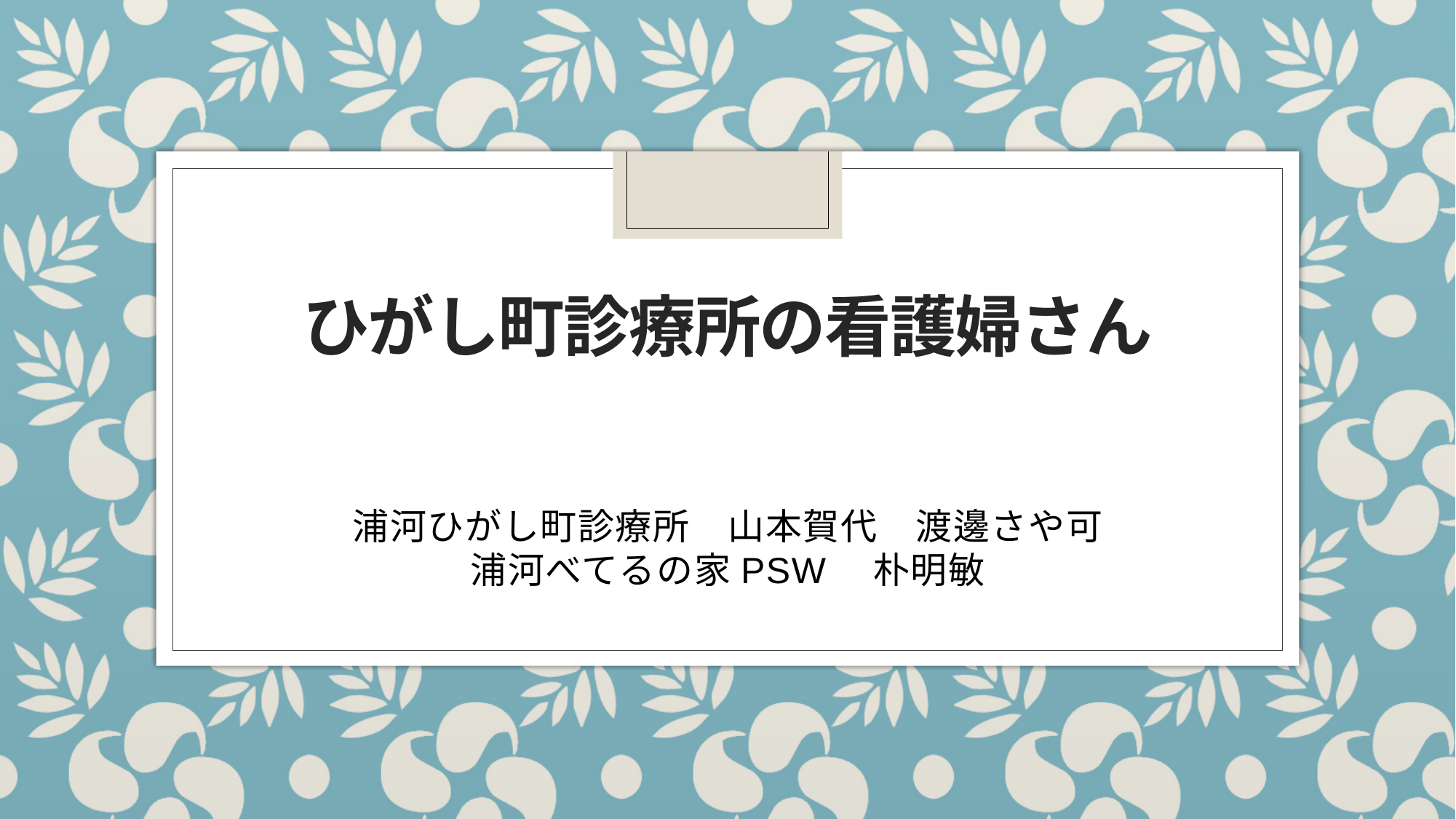

# ひがし町診療所の看護婦さん
浦河ひがし町診療所　山本賀代　渡邊さや可
浦河べてるの家PSW　朴明敏